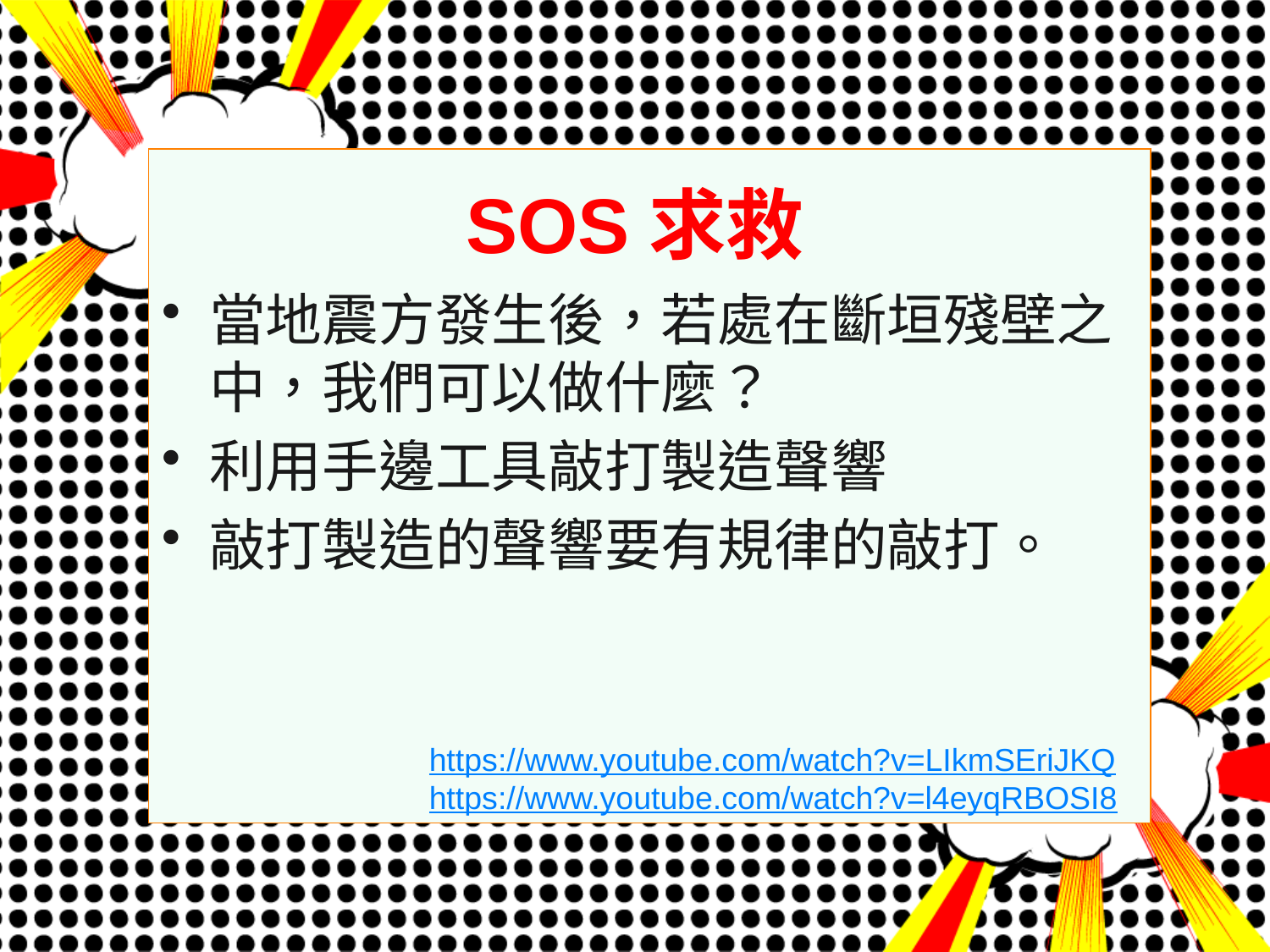

# SOS求救

當地震方發生後，若處在斷垣殘壁之中，我們可以做什麼？
利用手邊工具敲打製造聲響
敲打製造的聲響要有規律的敲打。

https://www.youtube.com/watch?v=LIkmSEriJKQ
https://www.youtube.com/watch?v=l4eyqRBOSI8